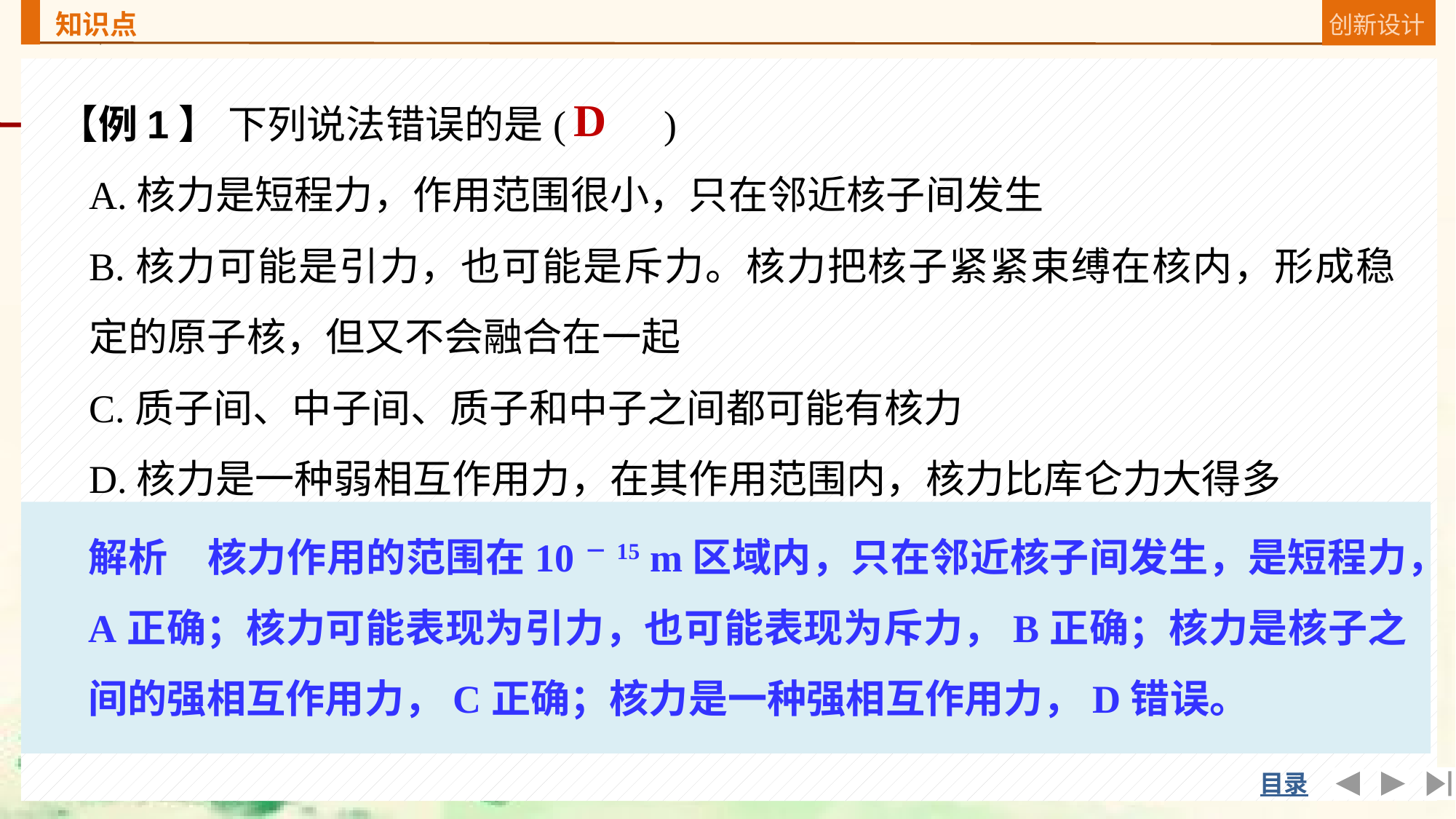

【例1】 下列说法错误的是(　　)
	A.核力是短程力，作用范围很小，只在邻近核子间发生
	B.核力可能是引力，也可能是斥力。核力把核子紧紧束缚在核内，形成稳定的原子核，但又不会融合在一起
	C.质子间、中子间、质子和中子之间都可能有核力
	D.核力是一种弱相互作用力，在其作用范围内，核力比库仑力大得多
D
解析　核力作用的范围在10－15 m区域内，只在邻近核子间发生，是短程力，A正确；核力可能表现为引力，也可能表现为斥力，B正确；核力是核子之间的强相互作用力，C正确；核力是一种强相互作用力，D错误。